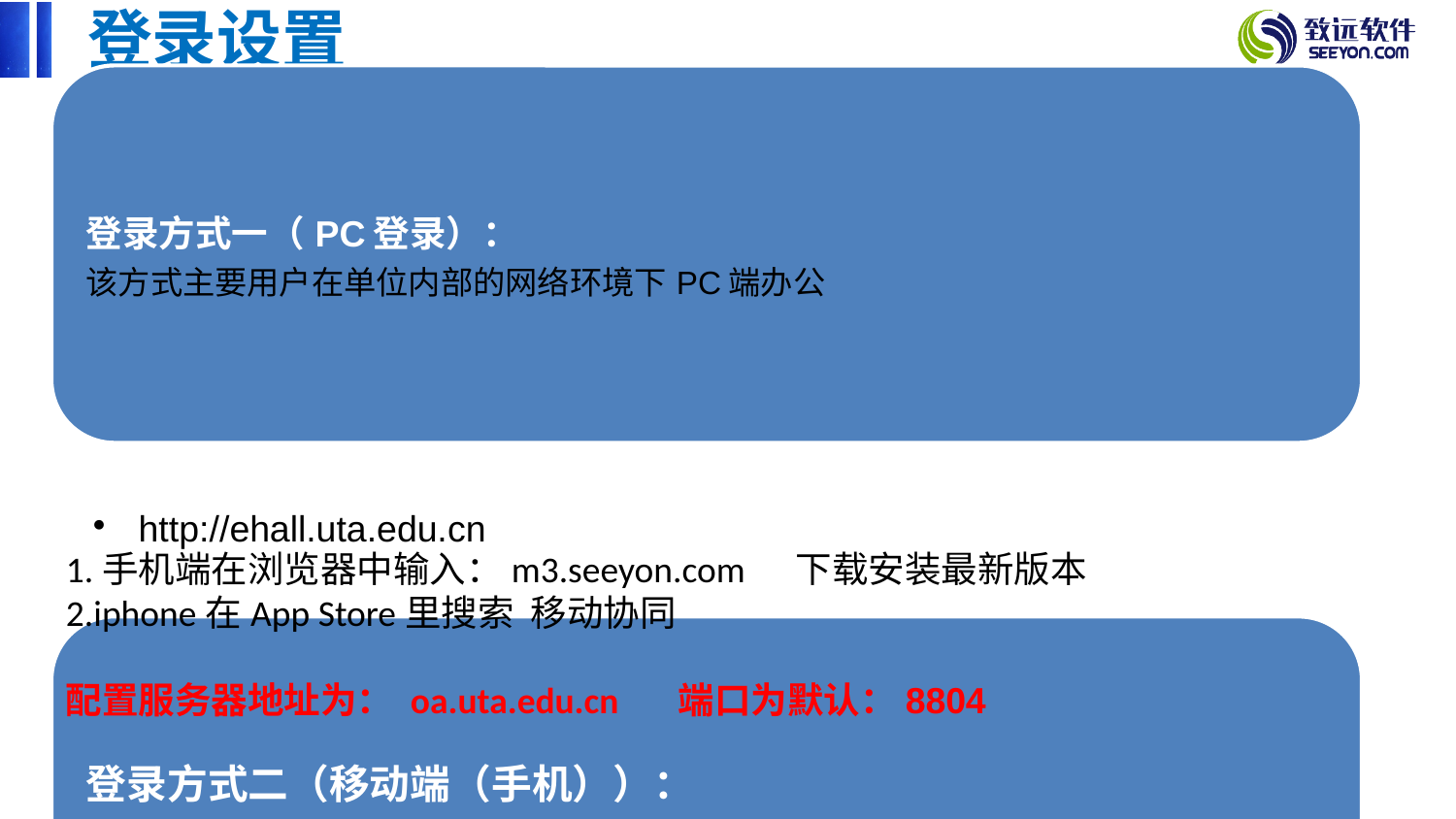

# 登录设置
登录方式一（PC登录）：
该方式主要用户在单位内部的网络环境下PC端办公
http://ehall.uta.edu.cn
登录方式二（移动端（手机））：
1.手机端在浏览器中输入：m3.seeyon.com     下载安装最新版本
2.iphone在App Store里搜索  移动协同

配置服务器地址为： oa.uta.edu.cn     端口为默认：8804